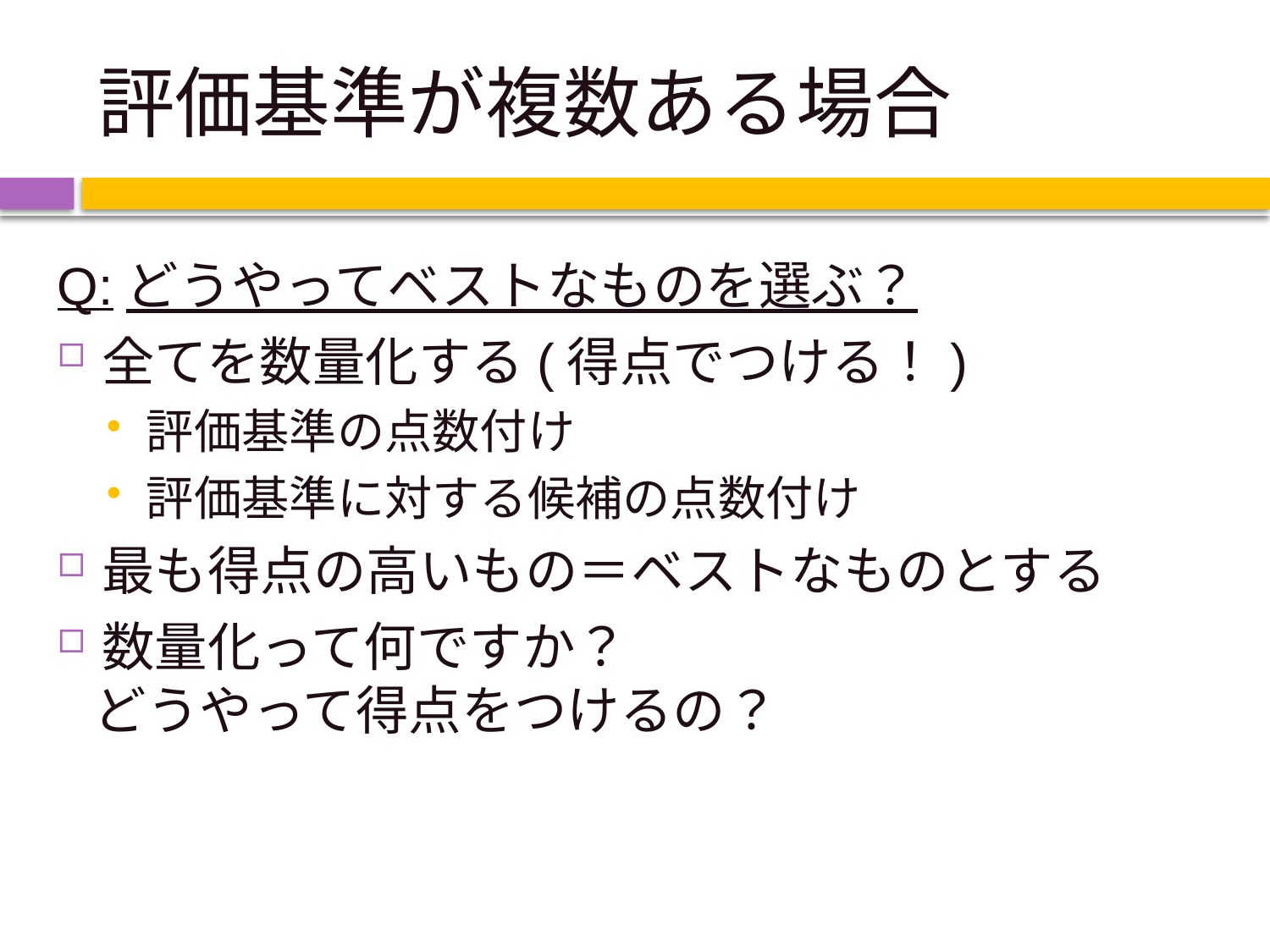

# 評価基準が複数ある場合
Q:どうやってベストなものを選ぶ？
全てを数量化する(得点でつける！)
評価基準の点数付け
評価基準に対する候補の点数付け
最も得点の高いもの＝ベストなものとする
数量化って何ですか？
  どうやって得点をつけるの？